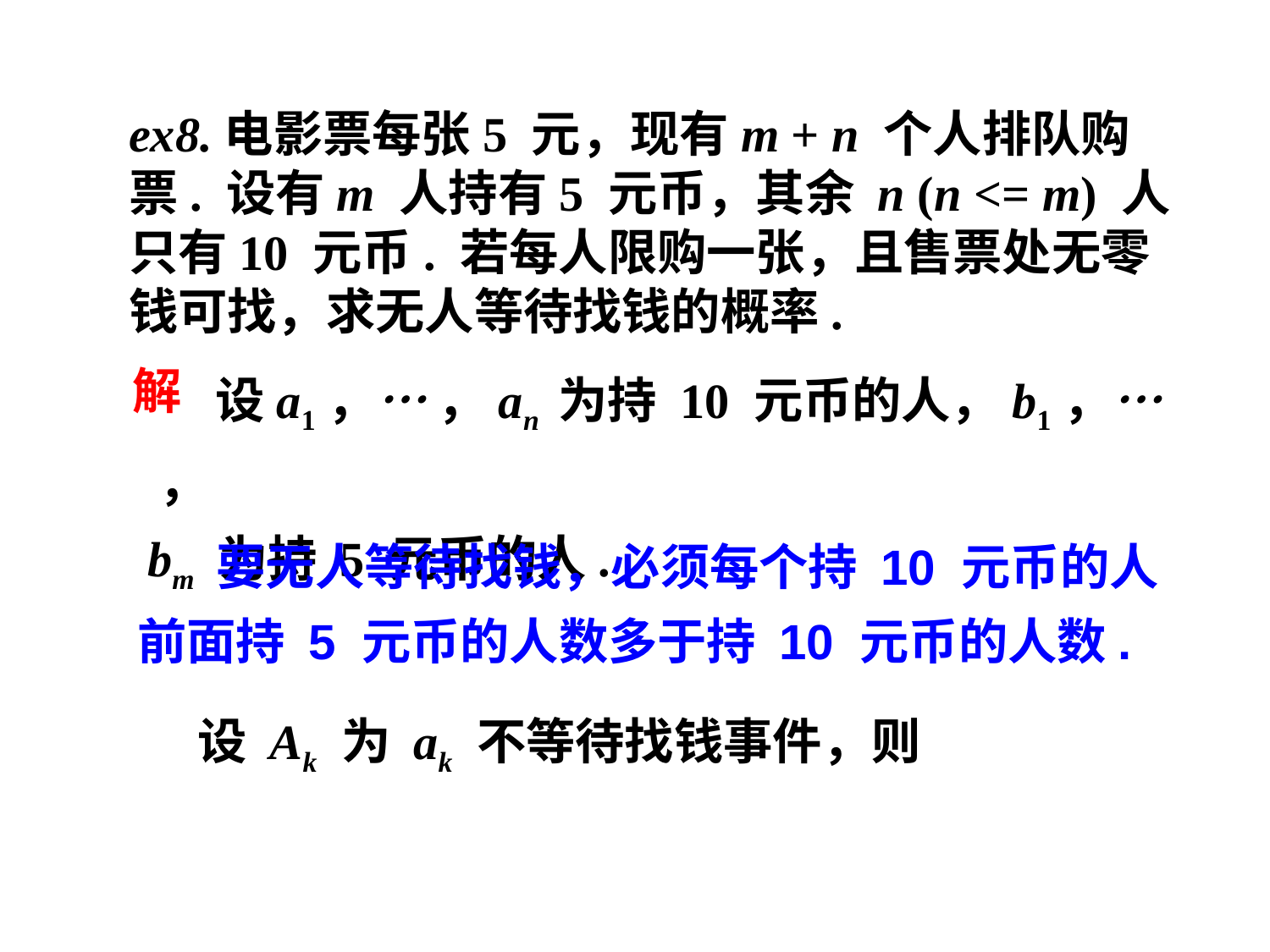

ex8.电影票每张5 元，现有m + n 个人排队购票. 设有m 人持有5 元币，其余 n (n <= m) 人只有10 元币. 若每人限购一张，且售票处无零钱可找，求无人等待找钱的概率.

     设a1，… ，an 为持 10 元币的人，b1，… ，
bm 为持 5 元币的人.
解
      要无人等待找钱，必须每个持 10 元币的人前面持 5 元币的人数多于持 10 元币的人数.
设 Ak 为 ak 不等待找钱事件，则